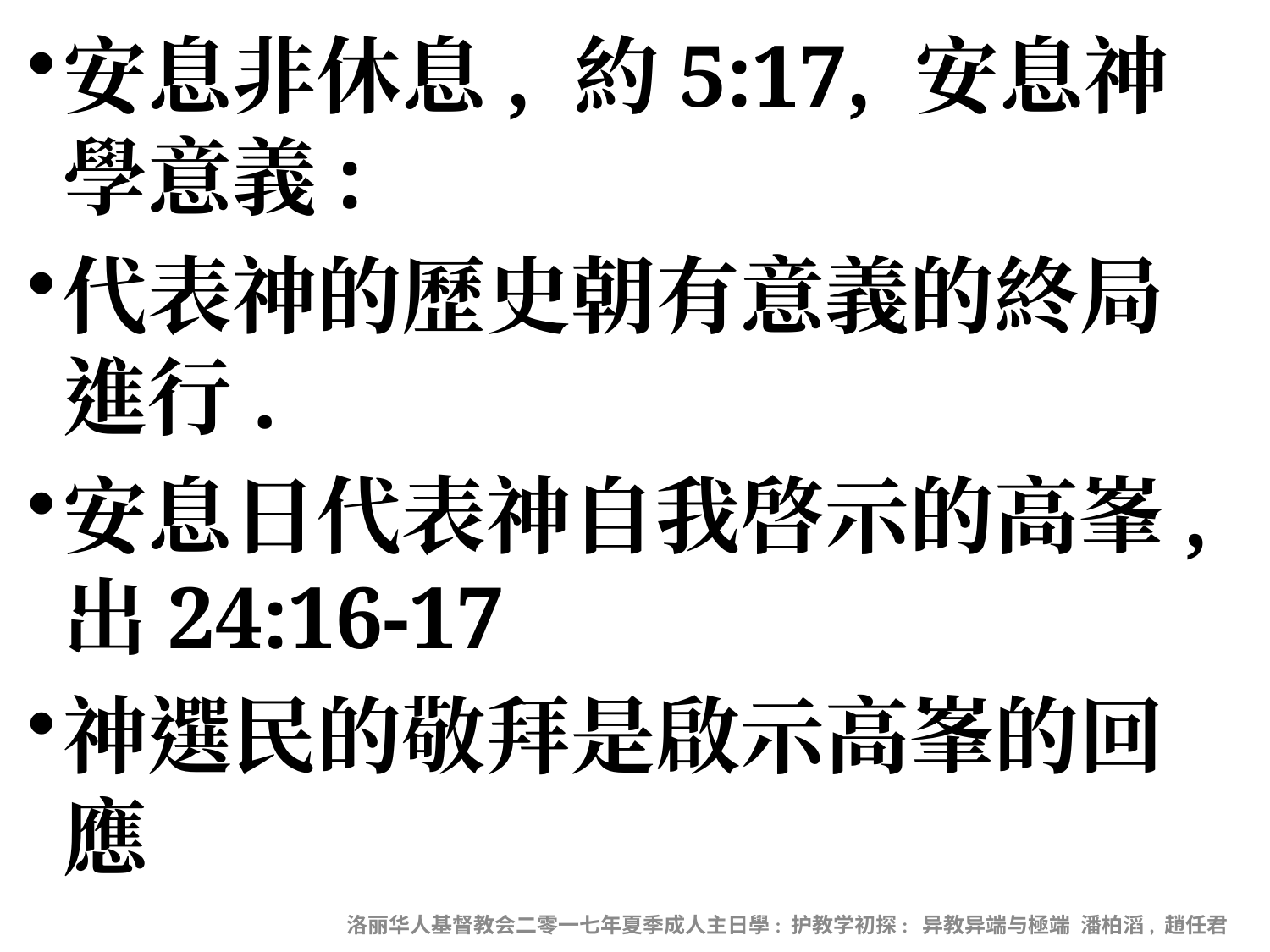

安息非休息, 約5:17, 安息神學意義:
代表神的歷史朝有意義的終局進行.
安息日代表神自我啓示的高峯, 出24:16-17
神選民的敬拜是啟示高峯的回應
洛丽华人基督教会二零一七年夏季成人主日學: 护教学初探:  异教异端与極端  潘柏滔, 趙任君